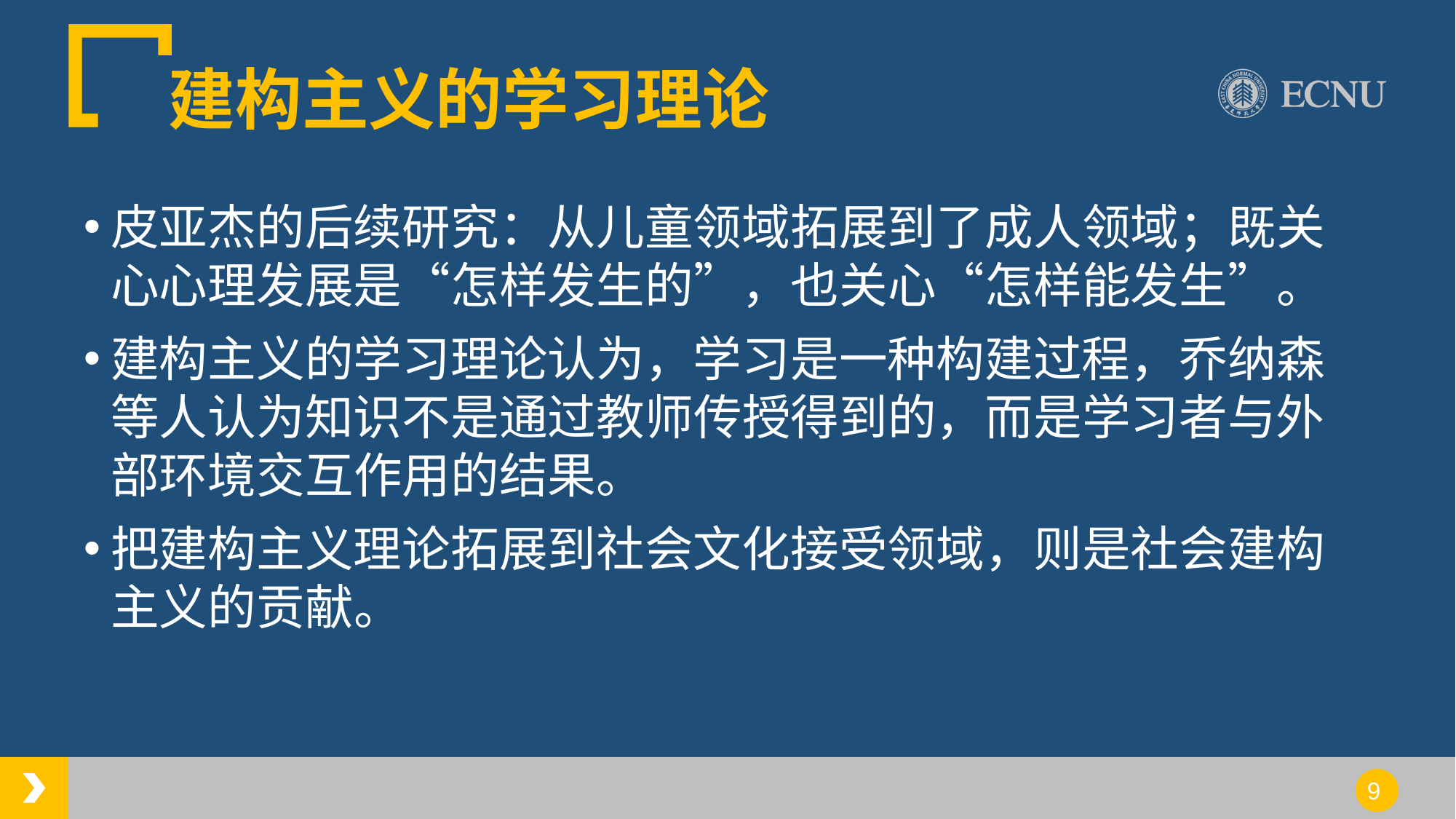

# 建构主义的学习理论
皮亚杰的后续研究：从儿童领域拓展到了成人领域；既关心心理发展是“怎样发生的”，也关心“怎样能发生”。
建构主义的学习理论认为，学习是一种构建过程，乔纳森等人认为知识不是通过教师传授得到的，而是学习者与外部环境交互作用的结果。
把建构主义理论拓展到社会文化接受领域，则是社会建构主义的贡献。